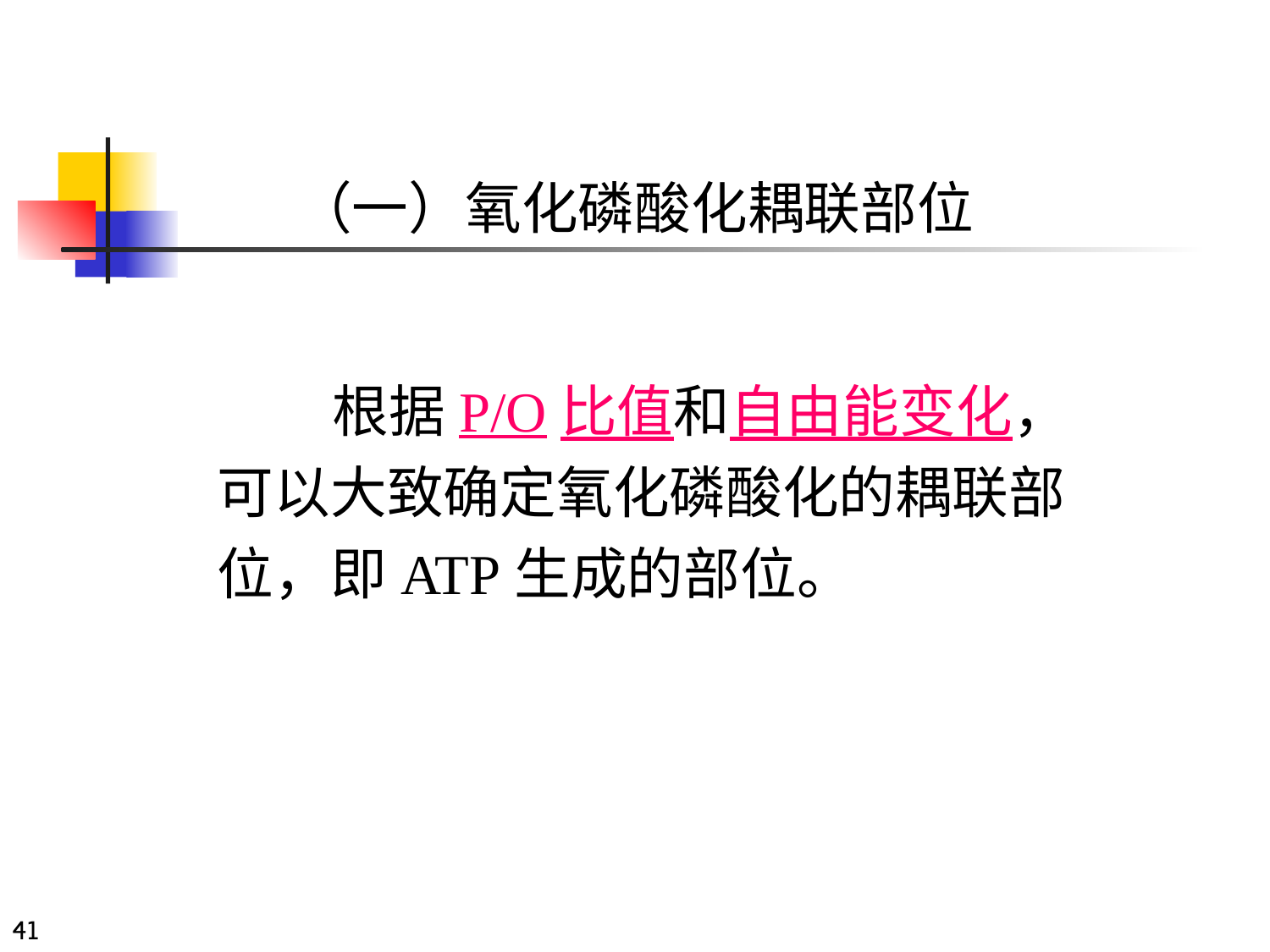

# （一）氧化磷酸化耦联部位
        根据P/O比值和自由能变化，可以大致确定氧化磷酸化的耦联部位，即ATP生成的部位。

41